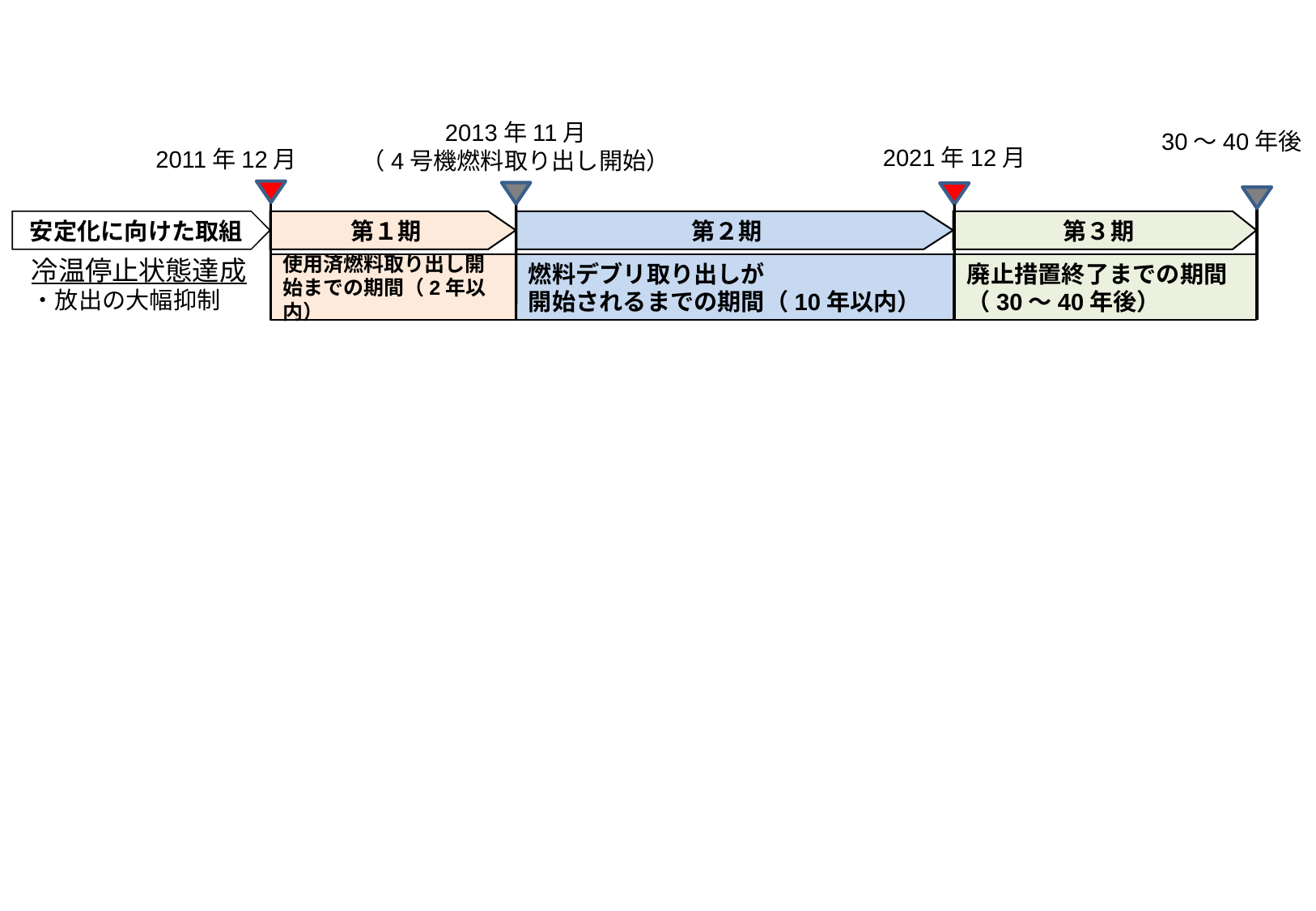

2013年11月
（4号機燃料取り出し開始）
30～40年後
2021年12月
2011年12月

冷温停止状態達成
・放出の大幅抑制
安定化に向けた取組
第１期
第２期
第３期
燃料デブリ取り出しが
開始されるまでの期間（10年以内）
廃止措置終了までの期間
（30～40年後）
使用済燃料取り出し開始までの期間（2年以内）